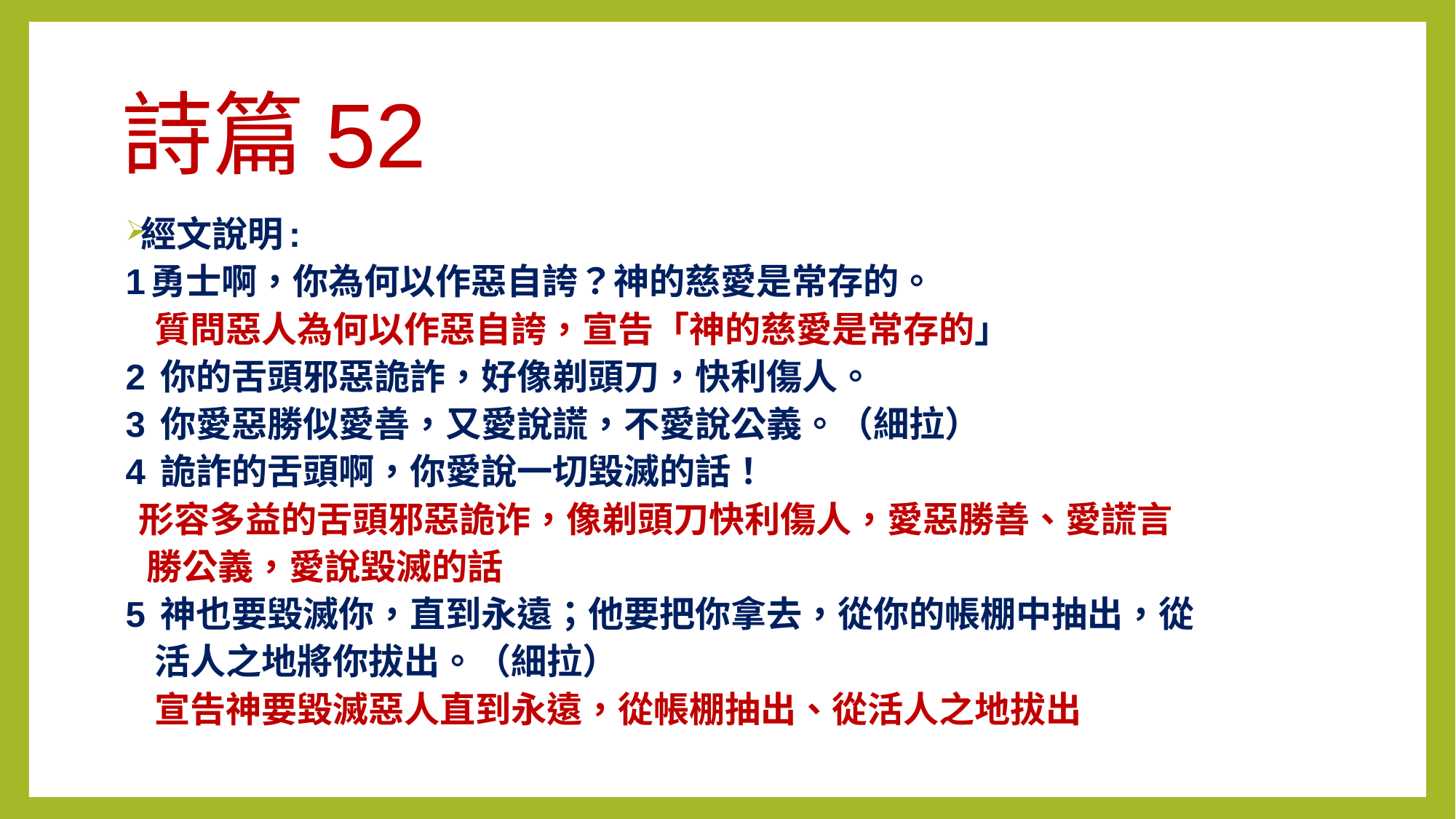

# 詩篇52
經文說明:
1勇士啊，你為何以作惡自誇？神的慈愛是常存的。
   質問惡人為何以作惡自誇，宣告「神的慈愛是常存的」
2 你的舌頭邪惡詭詐，好像剃頭刀，快利傷人。
3 你愛惡勝似愛善，又愛說謊，不愛說公義。（細拉）
4 詭詐的舌頭啊，你愛說一切毀滅的話！
 形容多益的舌頭邪惡詭诈，像剃頭刀快利傷人，愛惡勝善、愛謊言
  勝公義，愛說毀滅的話
5 神也要毀滅你，直到永遠；他要把你拿去，從你的帳棚中抽出，從
   活人之地將你拔出。（細拉）
   宣告神要毀滅惡人直到永遠，從帳棚抽出、從活人之地拔出